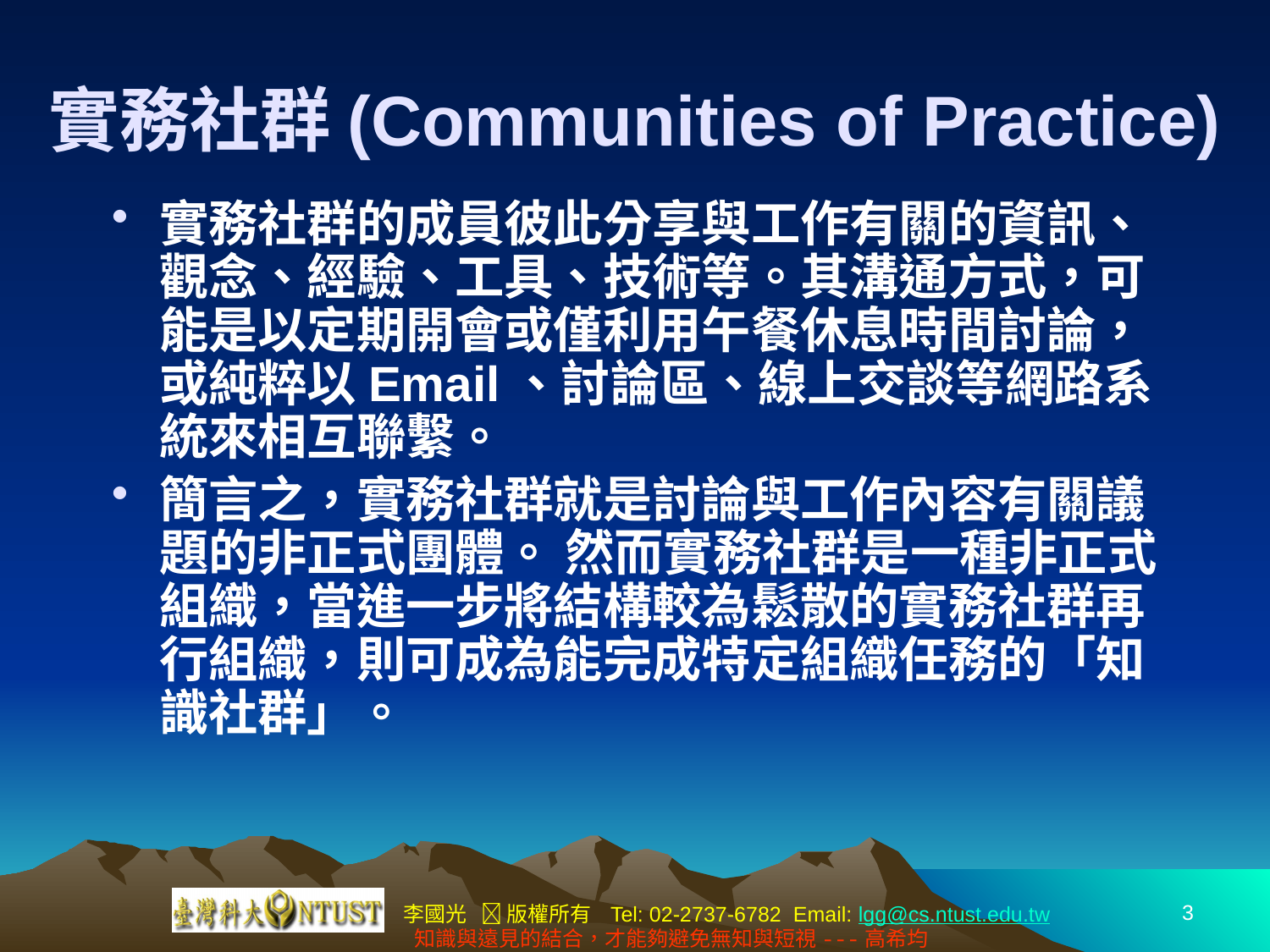

# 實務社群(Communities of Practice)
實務社群的成員彼此分享與工作有關的資訊、觀念、經驗、工具、技術等。其溝通方式，可能是以定期開會或僅利用午餐休息時間討論，或純粹以Email、討論區、線上交談等網路系統來相互聯繫。
簡言之，實務社群就是討論與工作內容有關議題的非正式團體。 然而實務社群是一種非正式組織，當進一步將結構較為鬆散的實務社群再行組織，則可成為能完成特定組織任務的「知識社群」。

3